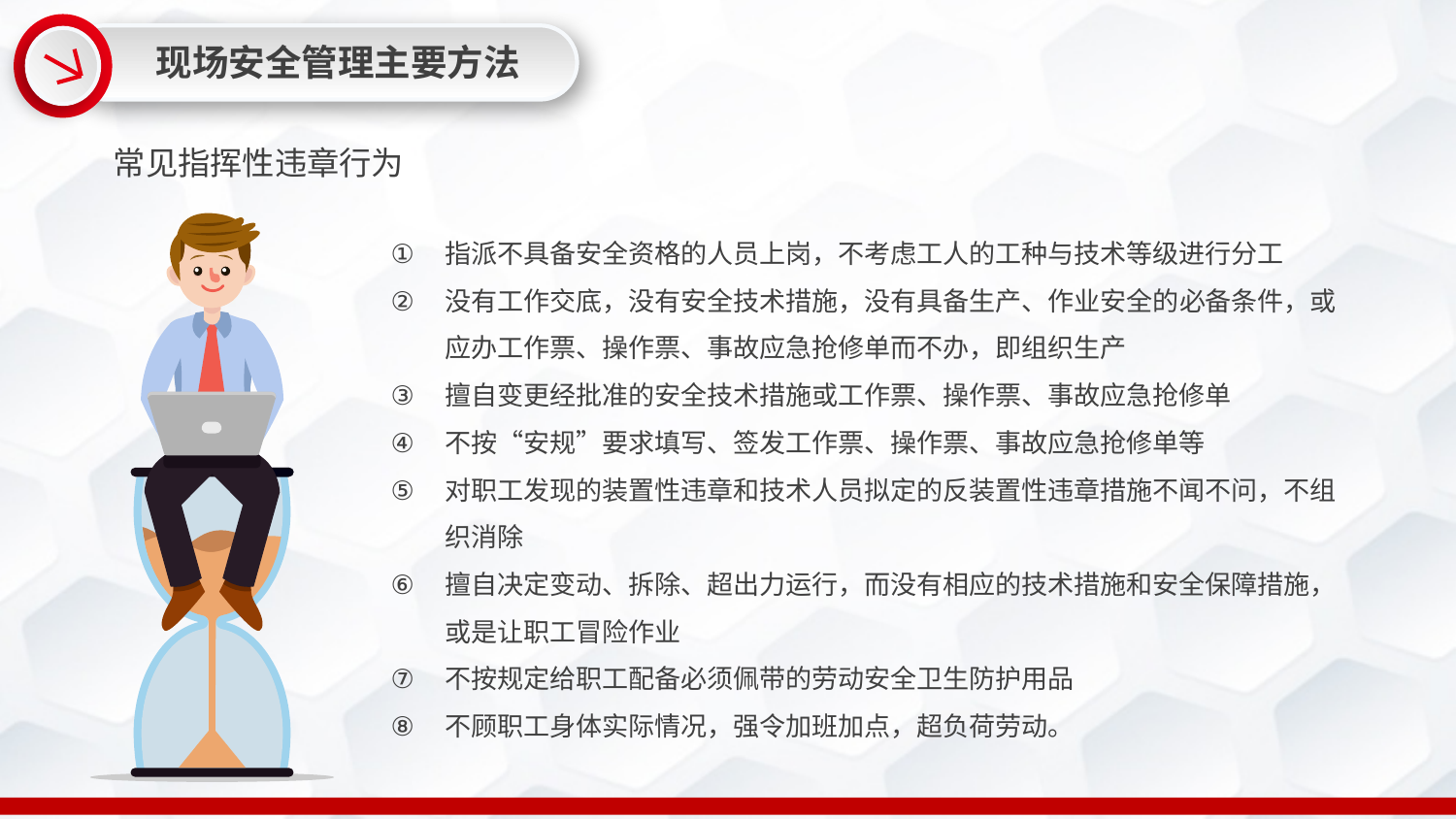

现场安全管理主要方法
常见指挥性违章行为

指派不具备安全资格的人员上岗，不考虑工人的工种与技术等级进行分工
没有工作交底，没有安全技术措施，没有具备生产、作业安全的必备条件，或应办工作票、操作票、事故应急抢修单而不办，即组织生产
擅自变更经批准的安全技术措施或工作票、操作票、事故应急抢修单
不按“安规”要求填写、签发工作票、操作票、事故应急抢修单等
对职工发现的装置性违章和技术人员拟定的反装置性违章措施不闻不问，不组织消除
擅自决定变动、拆除、超出力运行，而没有相应的技术措施和安全保障措施，或是让职工冒险作业
不按规定给职工配备必须佩带的劳动安全卫生防护用品
不顾职工身体实际情况，强令加班加点，超负荷劳动。